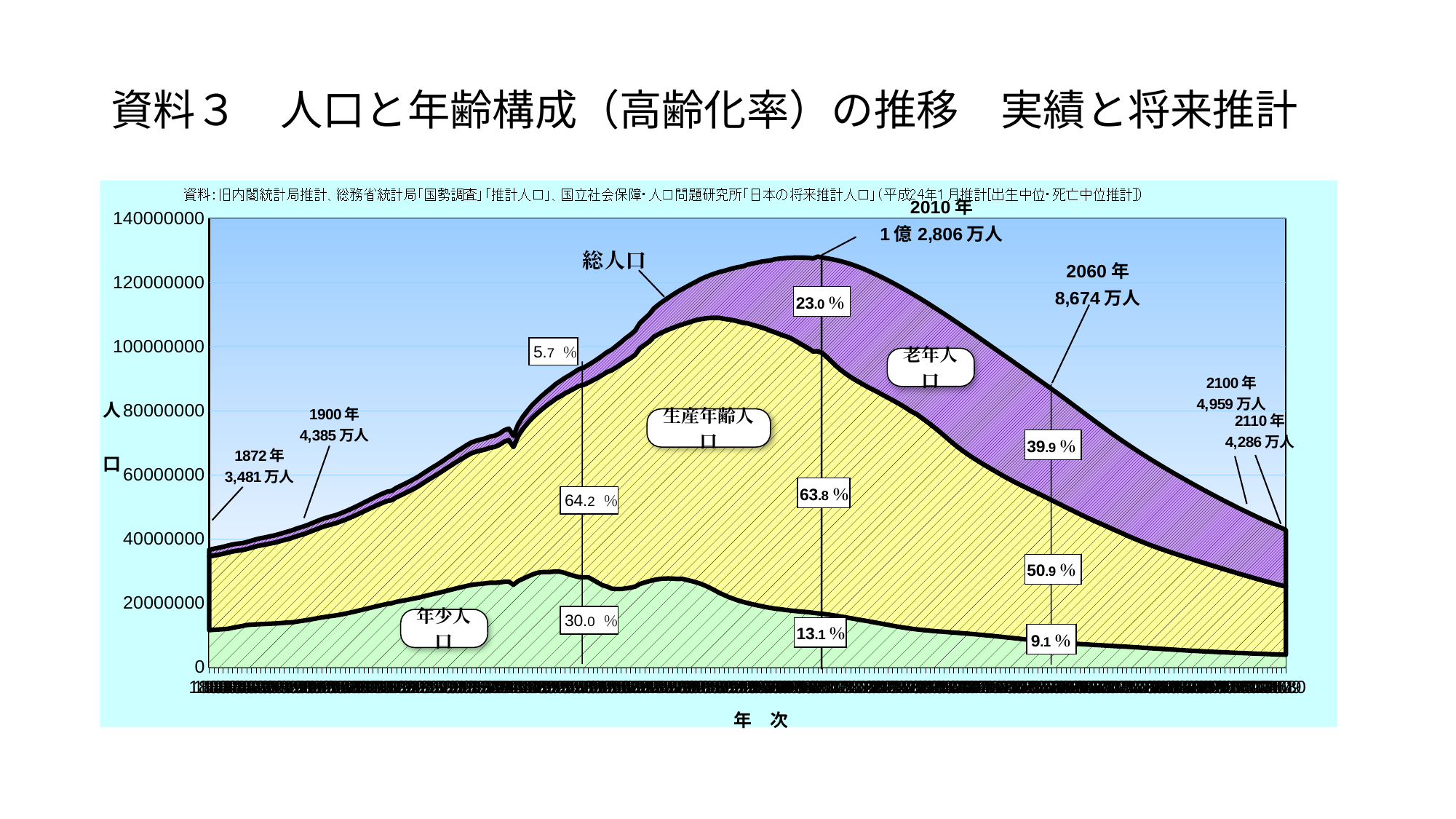

# 資料３　人口と年齢構成（高齢化率）の推移　実績と将来推計

### Chart

| Category |  |  |  |
|---|---|---|---|
| 1880 | 11591412.0 | 22960783.0 | 2096804.0 |
| 1881 | 11691357.0 | 23158759.0 | 2114884.0 |
| 1882 | 11784344.0 | 23342952.0 | 2131704.0 |
| 1883 | 11882392.0 | 23537168.0 | 2149440.0 |
| 1884 | 12006690.0 | 23783385.0 | 2171925.0 |
| 1885 | 12319325.0 | 23823607.0 | 2170068.0 |
| 1886 | 12595458.0 | 23784630.0 | 2160913.0 |
| 1887 | 12852073.0 | 23703094.0 | 2147834.0 |
| 1888 | 13165715.0 | 23719708.0 | 2143576.0 |
| 1889 | 13279862.0 | 24025064.0 | 2168074.0 |
| 1890 | 13388175.0 | 24322075.0 | 2191750.0 |
| 1891 | 13468943.0 | 24571023.0 | 2211034.0 |
| 1892 | 13518379.0 | 24764355.0 | 2225266.0 |
| 1893 | 13598969.0 | 25016313.0 | 2244718.0 |
| 1894 | 13655689.0 | 25225984.0 | 2260327.0 |
| 1895 | 13755925.0 | 25517831.0 | 2283245.0 |
| 1896 | 13862014.0 | 25822723.0 | 2307264.0 |
| 1897 | 13958429.0 | 26111770.0 | 2329802.0 |
| 1898 | 14079715.0 | 26449657.0 | 2356628.0 |
| 1899 | 14310108.0 | 26719390.0 | 2374502.0 |
| 1900 | 14517110.0 | 26941851.0 | 2388039.0 |
| 1901 | 14748284.0 | 27205615.0 | 2405100.0 |
| 1902 | 15011931.0 | 27525137.0 | 2426932.0 |
| 1903 | 15269549.0 | 27829218.0 | 2447232.0 |
| 1904 | 15531142.0 | 28136235.0 | 2467623.0 |
| 1905 | 15759216.0 | 28378595.0 | 2482189.0 |
| 1906 | 15965897.0 | 28579135.0 | 2492968.0 |
| 1907 | 16160107.0 | 28754461.0 | 2501432.0 |
| 1908 | 16413886.0 | 29032423.0 | 2518691.0 |
| 1909 | 16706930.0 | 29297256.0 | 2549814.0 |
| 1910 | 17016378.0 | 29584527.0 | 2583095.0 |
| 1911 | 17341419.0 | 29892205.0 | 2618376.0 |
| 1912 | 17688913.0 | 30231430.0 | 2656657.0 |
| 1913 | 18040193.0 | 30569705.0 | 2695101.0 |
| 1914 | 18396338.0 | 30908795.0 | 2733867.0 |
| 1915 | 18747786.0 | 31232679.0 | 2771535.0 |
| 1916 | 19112996.0 | 31572167.0 | 2810837.0 |
| 1917 | 19442939.0 | 31846486.0 | 2844575.0 |
| 1918 | 19763371.0 | 32099044.0 | 2876584.0 |
| 1919 | 19973212.0 | 32167535.0 | 2892254.0 |
| 1920 | 20416202.0 | 32605495.0 | 2941356.0 |
| 1921 | 20678477.0 | 33037532.0 | 2949848.0 |
| 1922 | 20948713.0 | 33482620.0 | 2958738.0 |
| 1923 | 21220906.0 | 33931174.0 | 2967153.0 |
| 1924 | 21503203.0 | 34396228.0 | 2976214.0 |
| 1925 | 21823931.0 | 34923132.0 | 2989759.0 |
| 1926 | 22197043.0 | 35534294.0 | 3009517.0 |
| 1927 | 22539088.0 | 36096170.0 | 3024070.0 |
| 1928 | 22887717.0 | 36669019.0 | 3038551.0 |
| 1929 | 23210685.0 | 37201174.0 | 3048696.0 |
| 1930 | 23579265.0 | 37806865.0 | 3063875.0 |
| 1931 | 23953852.0 | 38388745.0 | 3114900.0 |
| 1932 | 24317207.0 | 38952058.0 | 3164535.0 |
| 1933 | 24688595.0 | 39527672.0 | 3215286.0 |
| 1934 | 25016078.0 | 40032457.0 | 3260387.0 |
| 1935 | 25368579.0 | 40576755.0 | 3308814.0 |
| 1936 | 25689839.0 | 41070569.0 | 3353231.0 |
| 1937 | 25885656.0 | 41363442.0 | 3381323.0 |
| 1938 | 26032225.0 | 41577364.0 | 3403015.0 |
| 1939 | 26173326.0 | 41782339.0 | 3424019.0 |
| 1940 | 26382795.0 | 42096192.0 | 3453999.0 |
| 1941 | 26345742.0 | 42405296.0 | 3466962.0 |
| 1942 | 26444361.0 | 42937627.0 | 3498012.0 |
| 1943 | 26670664.0 | 43685963.0 | 3546373.0 |
| 1944 | 26716005.0 | 44145934.0 | 3571061.0 |
| 1945 | 25754155.0 | 42932459.0 | 3460677.0 |
| 1946 | 26891689.0 | 45225582.0 | 3632729.0 |
| 1947 | 27573354.0 | 46783403.0 | 3744716.0 |
| 1948 | 28262586.0 | 47865480.0 | 3874403.0 |
| 1949 | 28906416.0 | 48866656.0 | 3999520.0 |
| 1950 | 29429691.0 | 49660549.0 | 4109398.0 |
| 1951 | 29662207.0 | 50733634.0 | 4177332.0 |
| 1952 | 29700234.0 | 51845160.0 | 4306480.0 |
| 1953 | 29751634.0 | 52853923.0 | 4427731.0 |
| 1954 | 29887511.0 | 53805311.0 | 4599981.0 |
| 1955 | 29798430.0 | 54729765.0 | 4747334.0 |
| 1956 | 29413664.0 | 56001529.0 | 4843442.0 |
| 1957 | 28909277.0 | 57240751.0 | 4938467.0 |
| 1958 | 28512632.0 | 58432551.0 | 5065137.0 |
| 1959 | 28105093.0 | 59657189.0 | 5208645.0 |
| 1960 | 28066606.0 | 60002086.0 | 5349809.0 |
| 1961 | 28066724.0 | 60714970.0 | 5502935.0 |
| 1962 | 27274455.0 | 62261038.0 | 5642457.0 |
| 1963 | 26416109.0 | 63903381.0 | 5836054.0 |
| 1964 | 25590364.0 | 65579832.0 | 6016056.0 |
| 1965 | 25166182.0 | 66927954.0 | 6180825.0 |
| 1966 | 24521116.0 | 68112487.0 | 6420132.0 |
| 1967 | 24415535.0 | 69161394.0 | 6665782.0 |
| 1968 | 24422095.0 | 70086490.0 | 6899157.0 |
| 1969 | 24600998.0 | 70938169.0 | 7108555.0 |
| 1970 | 24823457.0 | 71565614.0 | 7330989.0 |
| 1971 | 25169346.0 | 72320641.0 | 7523998.0 |
| 1972 | 25970486.0 | 73482664.0 | 7879131.0 |
| 1973 | 26446570.0 | 74103824.0 | 8159714.0 |
| 1974 | 26850272.0 | 74742197.0 | 8456886.0 |
| 1975 | 27232089.0 | 75838615.0 | 8868939.0 |
| 1976 | 27492317.0 | 76395032.0 | 9201211.0 |
| 1977 | 27649491.0 | 76944199.0 | 9560570.0 |
| 1978 | 27708472.0 | 77544549.0 | 9921091.0 |
| 1979 | 27663523.0 | 78160991.0 | 10308598.0 |
| 1980 | 27523992.0 | 78883732.0 | 10652672.0 |
| 1981 | 27602778.0 | 79272083.0 | 11009185.0 |
| 1982 | 27253926.0 | 80089205.0 | 11350210.0 |
| 1983 | 26907260.0 | 80904454.0 | 11671775.0 |
| 1984 | 26503930.0 | 81775732.0 | 11955696.0 |
| 1985 | 26042110.0 | 82535070.0 | 12471743.0 |
| 1986 | 25433856.0 | 83368226.0 | 12870244.0 |
| 1987 | 24752508.0 | 84189496.0 | 13321731.0 |
| 1988 | 23985369.0 | 85013005.0 | 13784556.0 |
| 1989 | 23200705.0 | 85744708.0 | 14309258.0 |
| 1990 | 22543662.0 | 86139569.0 | 14927936.0 |
| 1991 | 21904312.0 | 86556807.0 | 15582299.0 |
| 1992 | 21364031.0 | 86845460.0 | 16242447.0 |
| 1993 | 20840618.0 | 87023238.0 | 16900359.0 |
| 1994 | 20414842.0 | 87034114.0 | 17584586.0 |
| 1995 | 20033495.0 | 87259860.0 | 18276891.0 |
| 1996 | 19685966.0 | 87161242.0 | 19016814.0 |
| 1997 | 19365723.0 | 87042150.0 | 19758146.0 |
| 1998 | 19058564.0 | 86920226.0 | 20507640.0 |
| 1999 | 18742187.0 | 86757886.0 | 21186251.0 |
| 2000 | 18505413.0 | 86379791.0 | 22040639.0 |
| 2001 | 18283445.0 | 86138777.0 | 22868527.0 |
| 2002 | 18101750.0 | 85705705.0 | 23627895.0 |
| 2003 | 17904805.0 | 85404056.0 | 24310613.0 |
| 2004 | 17733603.0 | 85076596.0 | 24876409.0 |
| 2005 | 17585010.0 | 84421985.0 | 25760999.0 |
| 2006 | 17434755.0 | 83730850.0 | 26603905.0 |
| 2007 | 17292541.0 | 83014723.0 | 27463530.0 |
| 2008 | 17176236.0 | 82299745.0 | 28216292.0 |
| 2009 | 17010995.0 | 81493295.0 | 29005277.0 |
| 2010 | 16839170.0 | 81734517.0 | 29483665.0 |
| 2011 | 16684897.0 | 81303216.0 | 29764452.0 |
| 2012 | 16493051.0 | 80173461.0 | 30831014.0 |
| 2013 | 16281035.0 | 78995654.0 | 31970627.0 |
| 2014 | 16066513.0 | 77802571.0 | 33079672.0 |
| 2015 | 15827156.0 | 76818271.0 | 33951869.0 |
| 2016 | 15573708.0 | 75979435.0 | 34640216.0 |
| 2017 | 15310989.0 | 75245230.0 | 35182494.0 |
| 2018 | 15056165.0 | 74584131.0 | 35595736.0 |
| 2019 | 14800271.0 | 74011412.0 | 35876889.0 |
| 2020 | 14567967.0 | 73408155.0 | 36123804.0 |
| 2021 | 14318404.0 | 72865744.0 | 36289548.0 |
| 2022 | 14049091.0 | 72407925.0 | 36356319.0 |
| 2023 | 13765936.0 | 71919785.0 | 36436406.0 |
| 2024 | 13505015.0 | 71368643.0 | 36529433.0 |
| 2025 | 13240417.0 | 70844911.0 | 36573488.0 |
| 2026 | 12958650.0 | 70348803.0 | 36583938.0 |
| 2027 | 12706369.0 | 69798960.0 | 36597096.0 |
| 2028 | 12465921.0 | 69187244.0 | 36639980.0 |
| 2029 | 12241869.0 | 68521839.0 | 36700868.0 |
| 2030 | 12038657.0 | 67729743.0 | 36849258.0 |
| 2031 | 11855863.0 | 67223992.0 | 36672541.0 |
| 2032 | 11691881.0 | 66330183.0 | 36847511.0 |
| 2033 | 11544296.0 | 65412252.0 | 37013406.0 |
| 2034 | 11410264.0 | 64440833.0 | 37203239.0 |
| 2035 | 11286769.0 | 63429623.0 | 37407182.0 |
| 2036 | 11170869.0 | 62356897.0 | 37650787.0 |
| 2037 | 11059825.0 | 61229038.0 | 37931350.0 |
| 2038 | 10951101.0 | 60059213.0 | 38239262.0 |
| 2039 | 10842406.0 | 58917428.0 | 38507901.0 |
| 2040 | 10731819.0 | 57865928.0 | 38678103.0 |
| 2041 | 10617879.0 | 56888089.0 | 38769182.0 |
| 2042 | 10499632.0 | 55985026.0 | 38782264.0 |
| 2043 | 10376585.0 | 55117239.0 | 38758684.0 |
| 2044 | 10248560.0 | 54308414.0 | 38676279.0 |
| 2045 | 10115570.0 | 53531039.0 | 38563831.0 |
| 2046 | 9977766.0 | 52809786.0 | 38397646.0 |
| 2047 | 9835469.0 | 52098245.0 | 38224760.0 |
| 2048 | 9689164.0 | 51384995.0 | 38056858.0 |
| 2049 | 9539449.0 | 50682557.0 | 37881352.0 |
| 2050 | 9386996.0 | 50013103.0 | 37675680.0 |
| 2051 | 9232582.0 | 49385885.0 | 37429852.0 |
| 2052 | 9077096.0 | 48772810.0 | 37170897.0 |
| 2053 | 8921508.0 | 48180149.0 | 36891208.0 |
| 2054 | 8766841.0 | 47612593.0 | 36584532.0 |
| 2055 | 8614145.0 | 47062716.0 | 36256608.0 |
| 2056 | 8464442.0 | 46520471.0 | 35915803.0 |
| 2057 | 8318677.0 | 45955565.0 | 35590833.0 |
| 2058 | 8177656.0 | 45391267.0 | 35257103.0 |
| 2059 | 8042008.0 | 44790578.0 | 34950695.0 |
| 2060 | 7912188.0 | 44182672.0 | 34641906.0 |
| 2061 | 7788476.0 | 43594903.0 | 34296402.0 |
| 2062 | 7670977.0 | 42989197.0 | 33950969.0 |
| 2063 | 7559601.0 | 42368041.0 | 33605017.0 |
| 2064 | 7454070.0 | 41754080.0 | 33238250.0 |
| 2065 | 7353943.0 | 41131951.0 | 32868771.0 |
| 2066 | 7258639.0 | 40511682.0 | 32489627.0 |
| 2067 | 7167458.0 | 39897077.0 | 32100347.0 |
| 2068 | 7079622.0 | 39302497.0 | 31690036.0 |
| 2069 | 6994323.0 | 38718059.0 | 31272046.0 |
| 2070 | 6910758.0 | 38164515.0 | 30828987.0 |
| 2071 | 6828168.0 | 37602664.0 | 30403188.0 |
| 2072 | 6745869.0 | 37028593.0 | 30001339.0 |
| 2073 | 6663280.0 | 36446294.0 | 29621798.0 |
| 2074 | 6579935.0 | 35888082.0 | 29234110.0 |
| 2075 | 6495491.0 | 35328692.0 | 28864883.0 |
| 2076 | 6409735.0 | 34754707.0 | 28528344.0 |
| 2077 | 6322572.0 | 34210145.0 | 28180811.0 |
| 2078 | 6234020.0 | 33678154.0 | 27838978.0 |
| 2079 | 6144195.0 | 33163221.0 | 27497867.0 |
| 2080 | 6053304.0 | 32669723.0 | 27152272.0 |
| 2081 | 5961622.0 | 32197426.0 | 26801376.0 |
| 2082 | 5869484.0 | 31744907.0 | 26445401.0 |
| 2083 | 5777258.0 | 31309989.0 | 26085255.0 |
| 2084 | 5685340.0 | 30890061.0 | 25722269.0 |
| 2085 | 5594129.0 | 30482317.0 | 25358015.0 |
| 2086 | 5504015.0 | 30084039.0 | 24994056.0 |
| 2087 | 5415368.0 | 29692749.0 | 24631829.0 |
| 2088 | 5328522.0 | 29306212.0 | 24272660.0 |
| 2089 | 5243764.0 | 28922492.0 | 23917728.0 |
| 2090 | 5161330.0 | 28540076.0 | 23567950.0 |
| 2091 | 5081394.0 | 28157941.0 | 23223911.0 |
| 2092 | 5004064.0 | 27775577.0 | 22885854.0 |
| 2093 | 4929385.0 | 27392895.0 | 22553758.0 |
| 2094 | 4857335.0 | 27010065.0 | 22227494.0 |
| 2095 | 4787831.0 | 26627395.0 | 21906931.0 |
| 2096 | 4720734.0 | 26245285.0 | 21591959.0 |
| 2097 | 4655858.0 | 25864237.0 | 21282455.0 |
| 2098 | 4592978.0 | 25484810.0 | 20978292.0 |
| 2099 | 4531841.0 | 25107567.0 | 20679382.0 |
| 2100 | 4472179.0 | 24733044.0 | 20385668.0 |
| 2101 | 4413718.0 | 24361780.0 | 20097080.0 |
| 2102 | 4356190.0 | 23994329.0 | 19813504.0 |
| 2103 | 4299344.0 | 23631252.0 | 19534783.0 |
| 2104 | 4242952.0 | 23273120.0 | 19260698.0 |
| 2105 | 4186819.0 | 22920508.0 | 18990974.0 |
| 2106 | 4130785.0 | 22573974.0 | 18725294.0 |
| 2107 | 4074733.0 | 22234029.0 | 18463327.0 |
| 2108 | 4018586.0 | 21901093.0 | 18204763.0 |
| 2109 | 3962310.0 | 21575476.0 | 17949339.0 |
| 2110 | 3905908.0 | 21257378.0 | 17696829.0 |